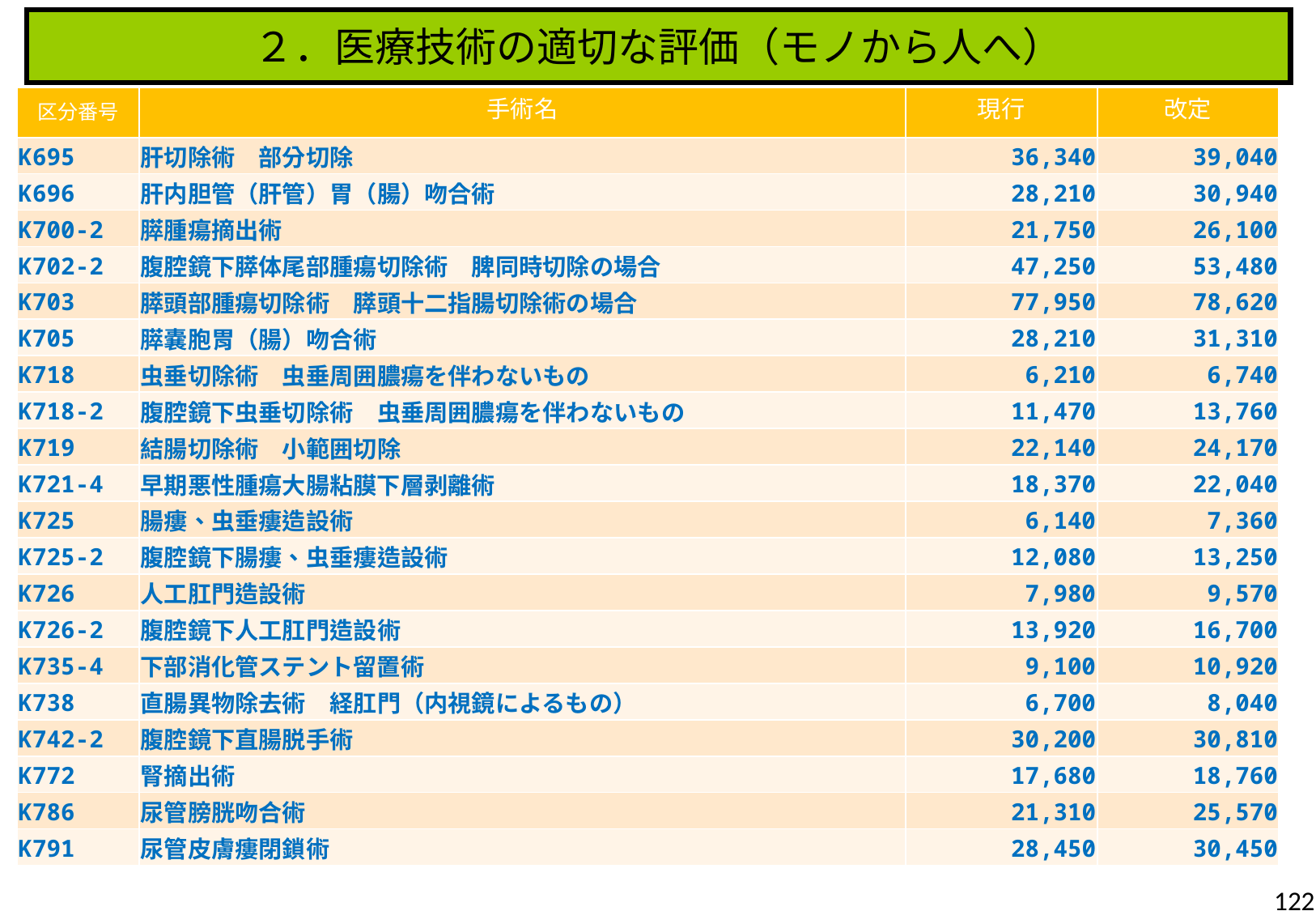

２．医療技術の適切な評価（モノから人へ）
| 区分番号 | 手術名 | 現行 | 改定 |
| --- | --- | --- | --- |
| K695 | 肝切除術　部分切除 | 36,340 | 39,040 |
| K696 | 肝内胆管（肝管）胃（腸）吻合術 | 28,210 | 30,940 |
| K700-2 | 膵腫瘍摘出術 | 21,750 | 26,100 |
| K702-2 | 腹腔鏡下膵体尾部腫瘍切除術　脾同時切除の場合 | 47,250 | 53,480 |
| K703 | 膵頭部腫瘍切除術　膵頭十二指腸切除術の場合 | 77,950 | 78,620 |
| K705 | 膵嚢胞胃（腸）吻合術 | 28,210 | 31,310 |
| K718 | 虫垂切除術　虫垂周囲膿瘍を伴わないもの | 6,210 | 6,740 |
| K718-2 | 腹腔鏡下虫垂切除術　虫垂周囲膿瘍を伴わないもの | 11,470 | 13,760 |
| K719 | 結腸切除術　小範囲切除 | 22,140 | 24,170 |
| K721-4 | 早期悪性腫瘍大腸粘膜下層剥離術 | 18,370 | 22,040 |
| K725 | 腸瘻、虫垂瘻造設術 | 6,140 | 7,360 |
| K725-2 | 腹腔鏡下腸瘻、虫垂瘻造設術 | 12,080 | 13,250 |
| K726 | 人工肛門造設術 | 7,980 | 9,570 |
| K726-2 | 腹腔鏡下人工肛門造設術 | 13,920 | 16,700 |
| K735-4 | 下部消化管ステント留置術 | 9,100 | 10,920 |
| K738 | 直腸異物除去術　経肛門（内視鏡によるもの） | 6,700 | 8,040 |
| K742-2 | 腹腔鏡下直腸脱手術 | 30,200 | 30,810 |
| K772 | 腎摘出術 | 17,680 | 18,760 |
| K786 | 尿管膀胱吻合術 | 21,310 | 25,570 |
| K791 | 尿管皮膚瘻閉鎖術 | 28,450 | 30,450 |
122